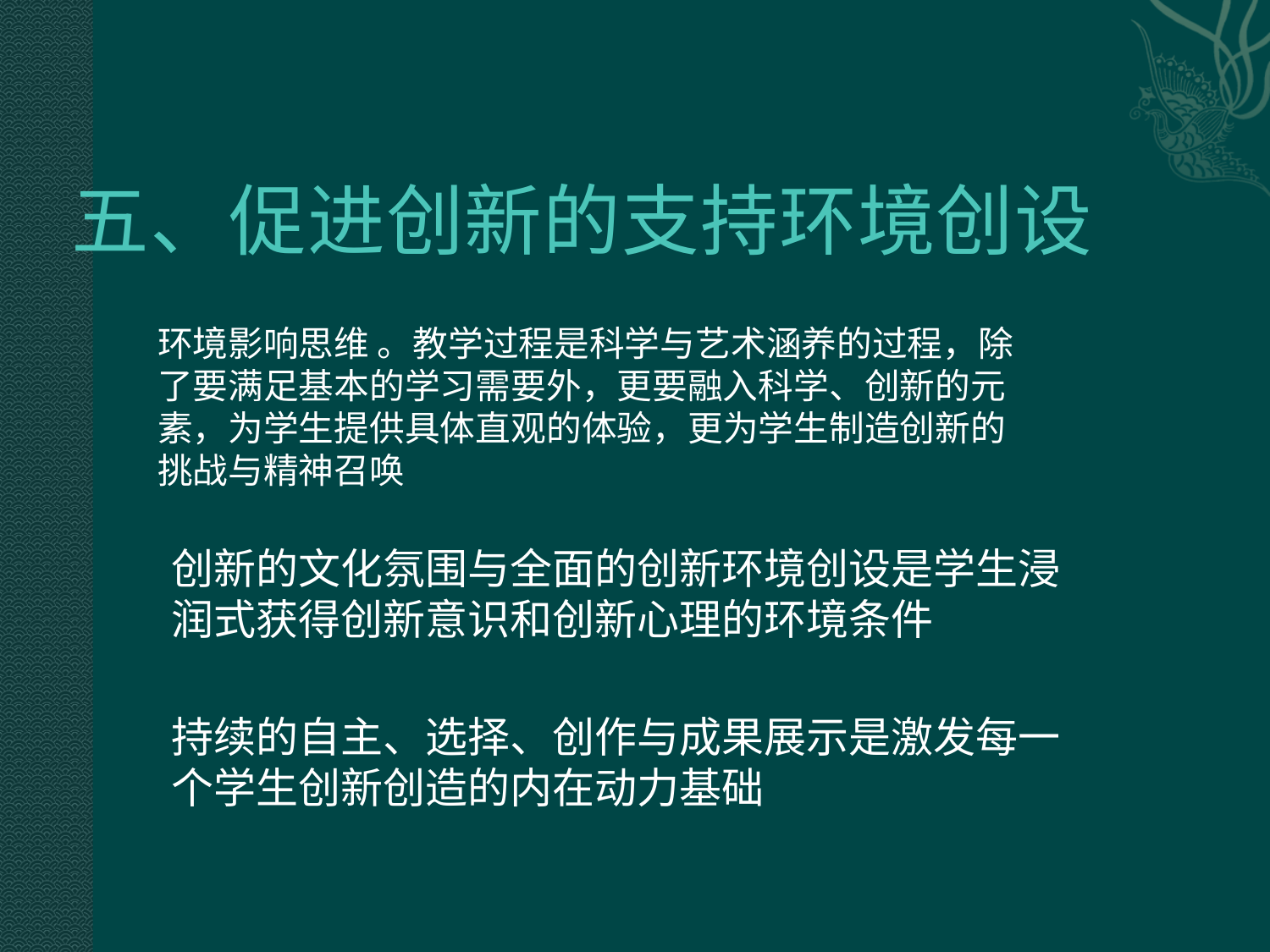

# 五、促进创新的支持环境创设
环境影响思维 。教学过程是科学与艺术涵养的过程，除了要满足基本的学习需要外，更要融入科学、创新的元素，为学生提供具体直观的体验，更为学生制造创新的挑战与精神召唤
创新的文化氛围与全面的创新环境创设是学生浸润式获得创新意识和创新心理的环境条件
持续的自主、选择、创作与成果展示是激发每一个学生创新创造的内在动力基础